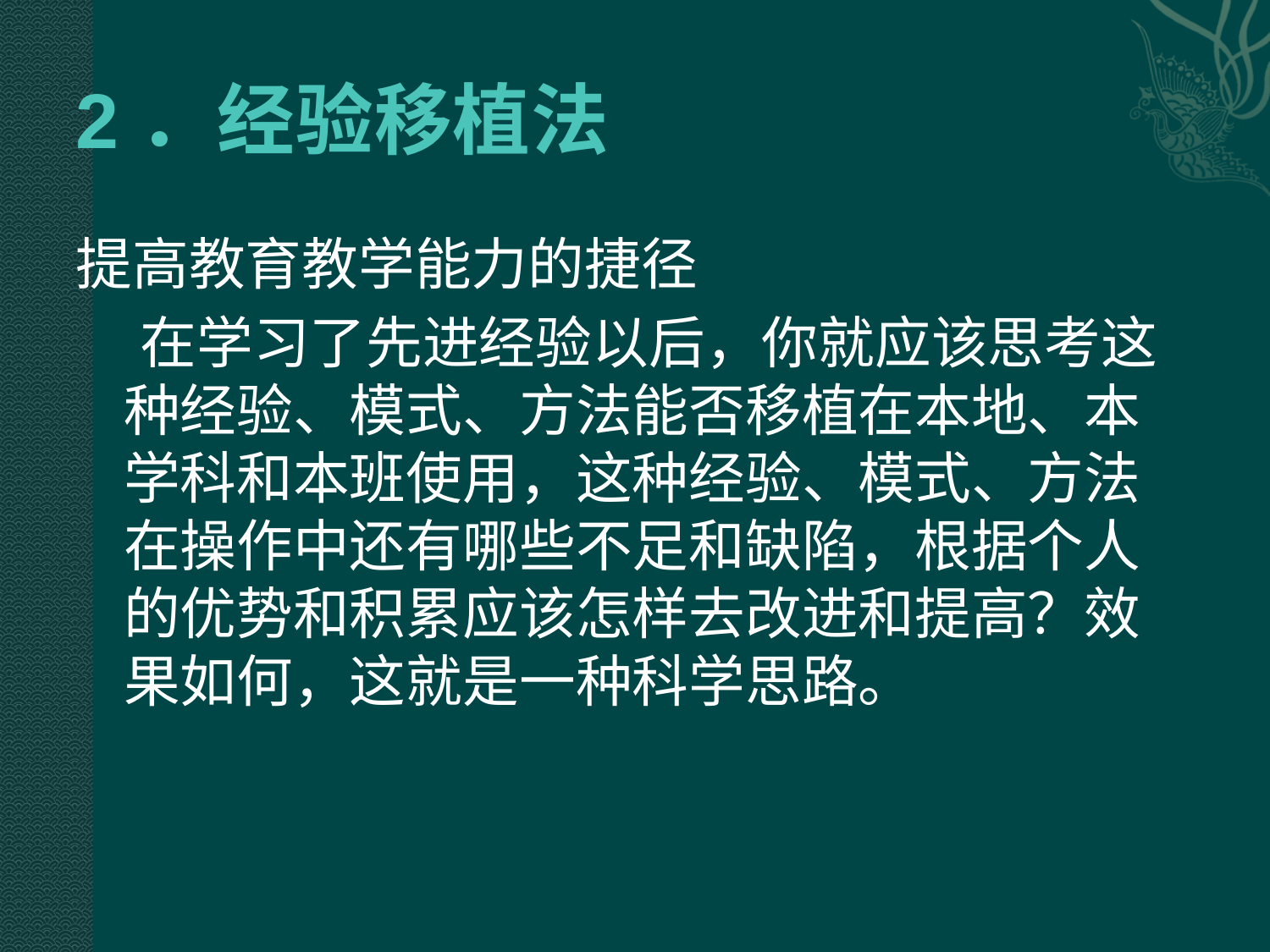

# 2．经验移植法
提高教育教学能力的捷径
    在学习了先进经验以后，你就应该思考这种经验、模式、方法能否移植在本地、本学科和本班使用，这种经验、模式、方法在操作中还有哪些不足和缺陷，根据个人的优势和积累应该怎样去改进和提高？效果如何，这就是一种科学思路。